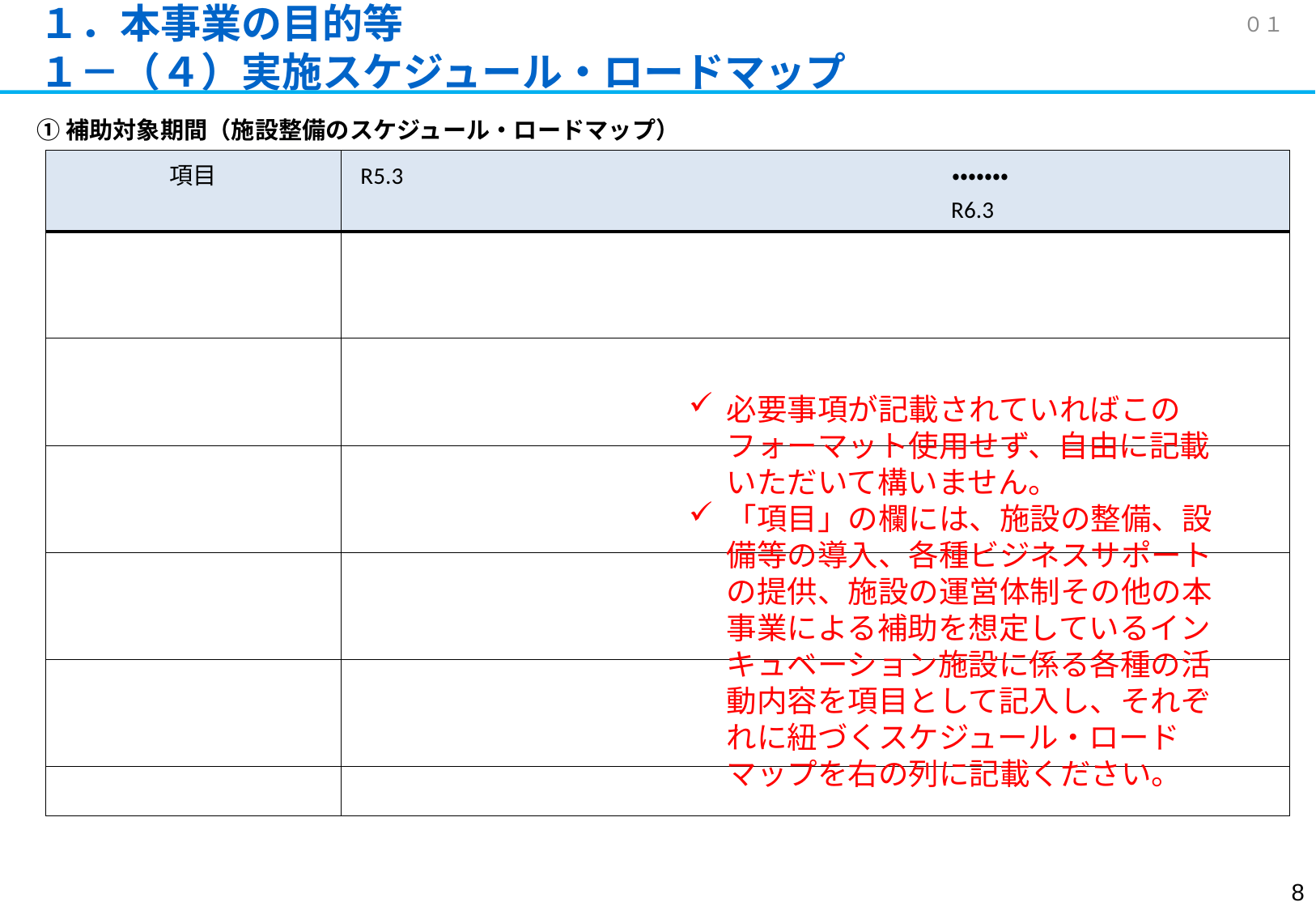

# １．本事業の目的等 １－（４）実施スケジュール・ロードマップ
０１
①補助対象期間（施設整備のスケジュール・ロードマップ）
| 項目 | R5.3　　　　　　　　　　　　　　　　　　　　　　　・・・・・・・　　　　　　　　　　　　　　　　　　　　　　　　R6.3 |
| --- | --- |
|  |  |
|  |  |
|  |  |
|  |  |
|  |  |
|  |  |
必要事項が記載されていればこのフォーマット使用せず、自由に記載いただいて構いません。
「項目」の欄には、施設の整備、設備等の導入、各種ビジネスサポートの提供、施設の運営体制その他の本事業による補助を想定しているインキュベーション施設に係る各種の活動内容を項目として記入し、それぞれに紐づくスケジュール・ロードマップを右の列に記載ください。
8